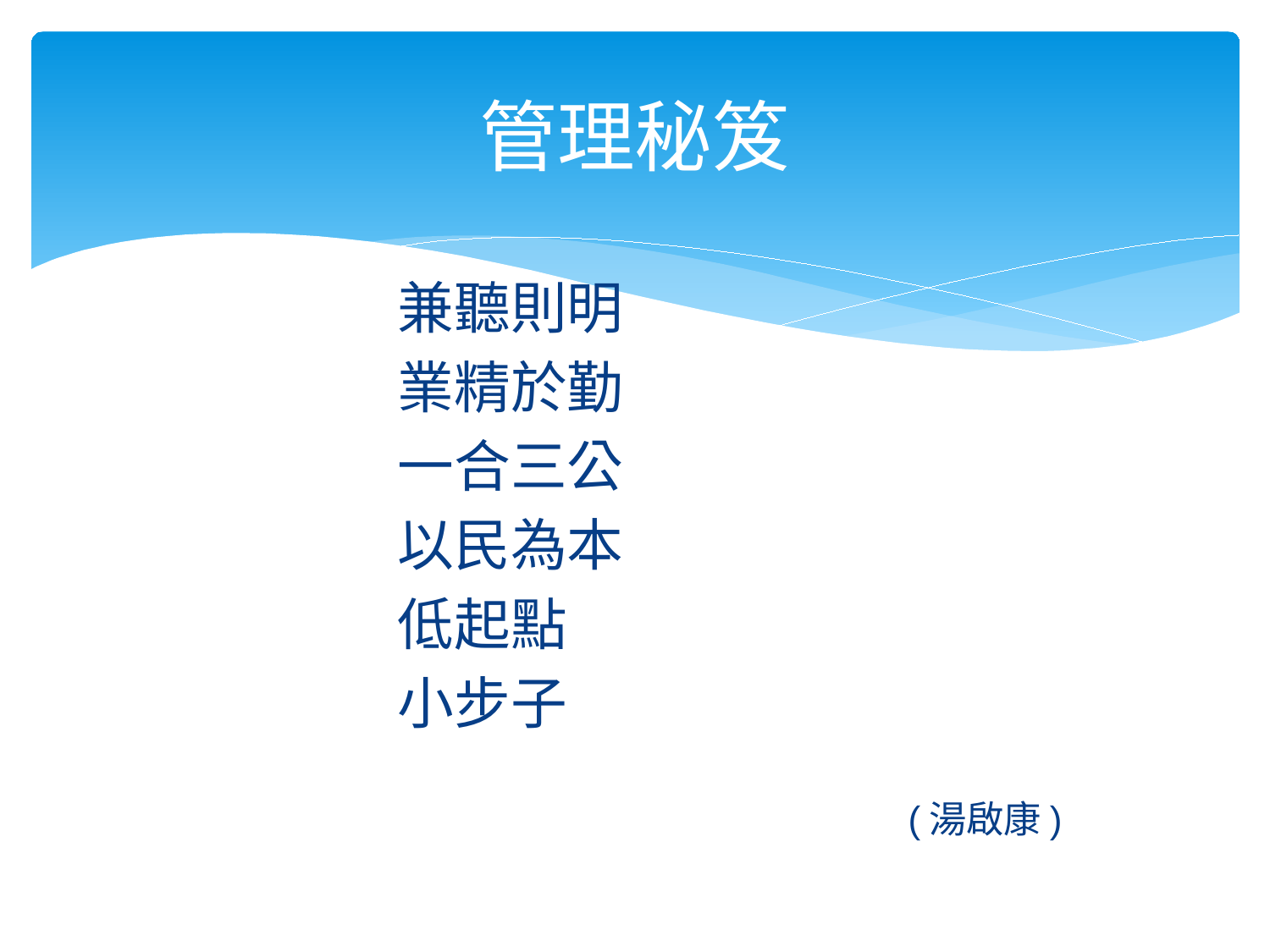

# 管理秘笈
兼聽則明
業精於勤
一合三公
以民為本
低起點
小步子

(湯啟康)